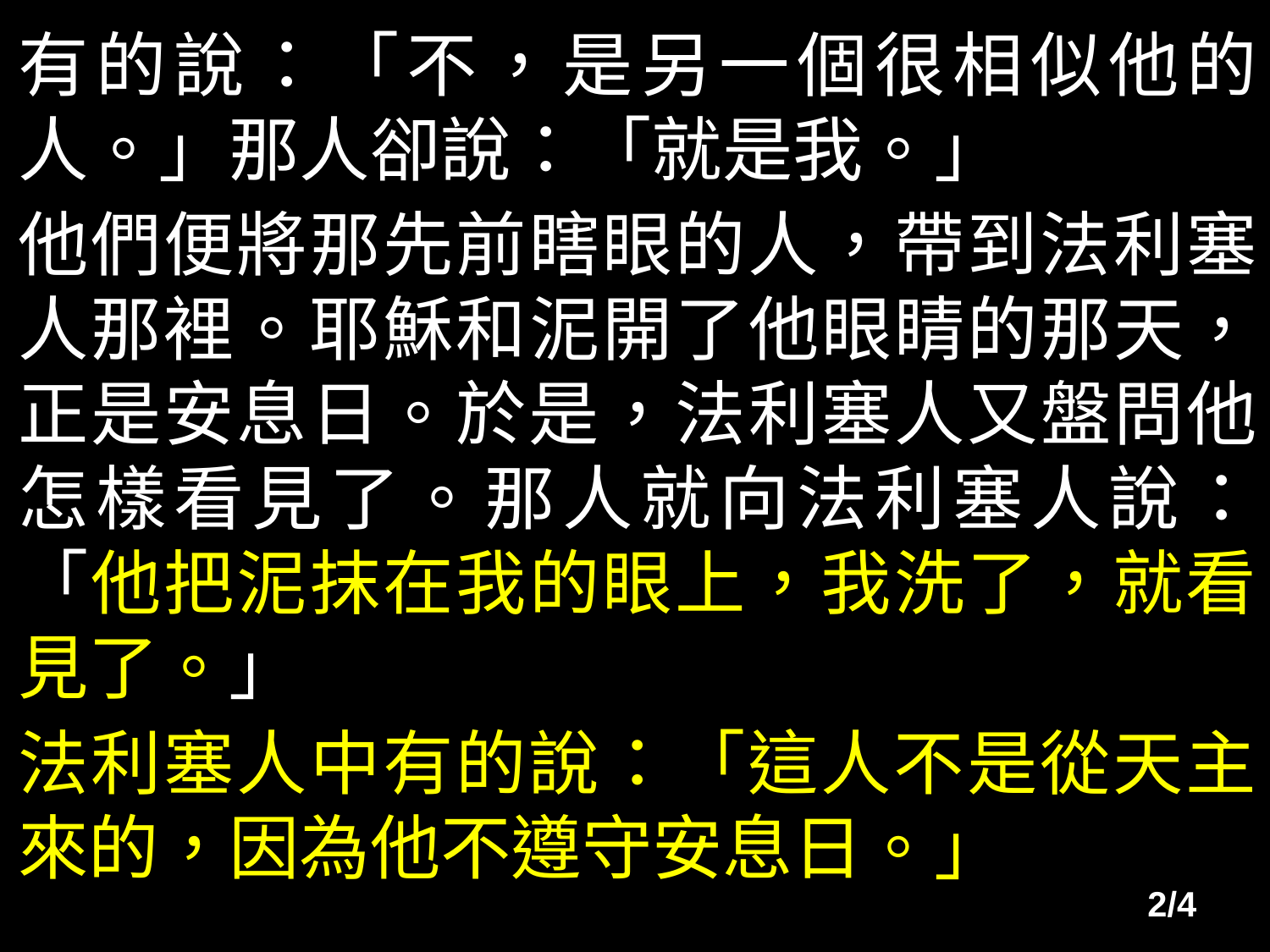

有的說：「不，是另一個很相似他的人。」那人卻說：「就是我。」
他們便將那先前瞎眼的人，帶到法利塞人那裡。耶穌和泥開了他眼睛的那天，正是安息日。於是，法利塞人又盤問他怎樣看見了。那人就向法利塞人說：「他把泥抹在我的眼上，我洗了，就看見了。」
法利塞人中有的說：「這人不是從天主來的，因為他不遵守安息日。」
2/4